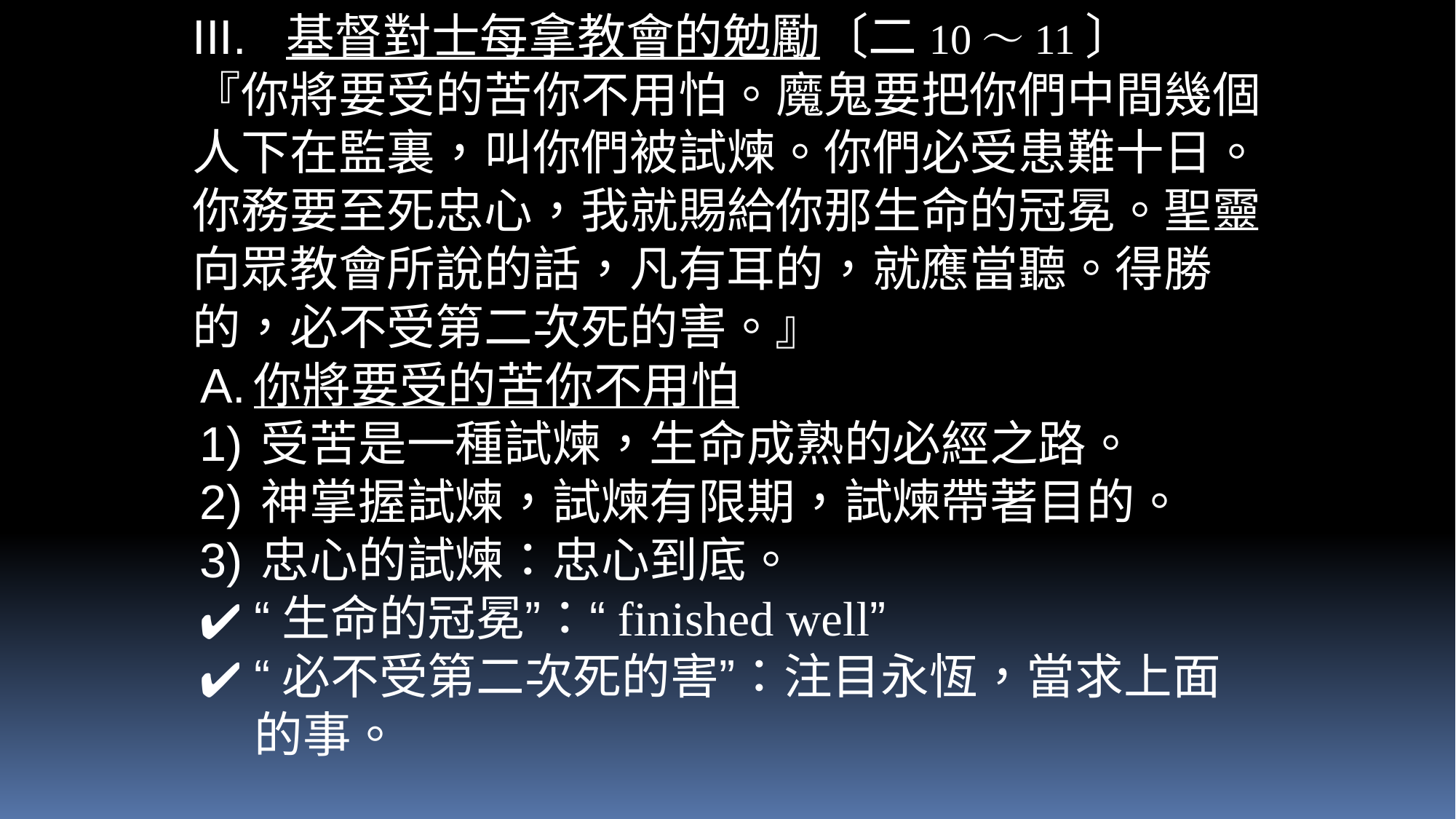

基督對士每拿教會的勉勵〔二10～11〕
『你將要受的苦你不用怕。魔鬼要把你們中間幾個人下在監裏，叫你們被試煉。你們必受患難十日。你務要至死忠心，我就賜給你那生命的冠冕。聖靈向眾教會所說的話，凡有耳的，就應當聽。得勝的，必不受第二次死的害。』
你將要受的苦你不用怕
受苦是一種試煉，生命成熟的必經之路。
神掌握試煉，試煉有限期，試煉帶著目的。
忠心的試煉：忠心到底。
“生命的冠冕”：“finished well”
“必不受第二次死的害”：注目永恆，當求上面的事。